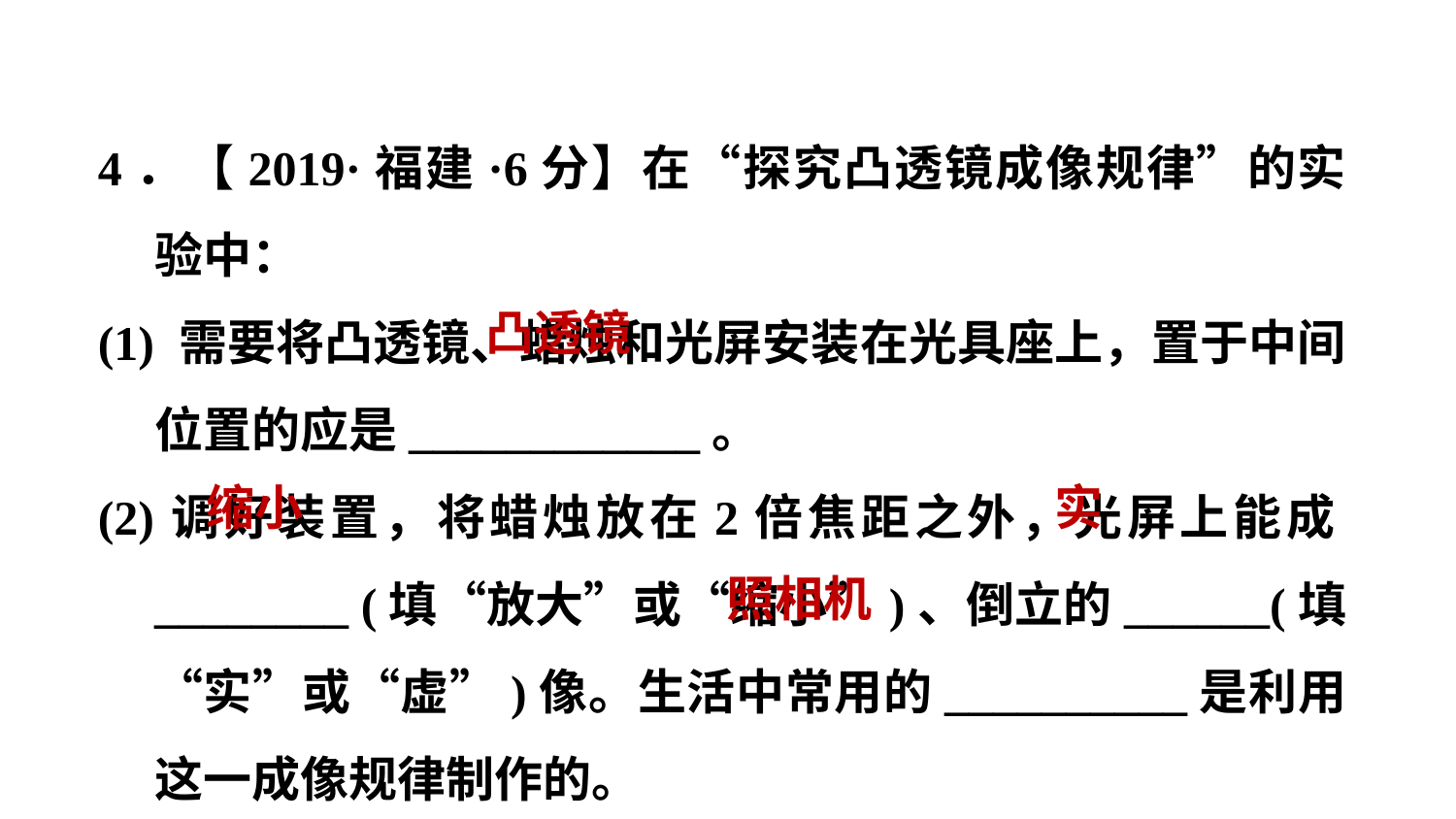

4．【2019·福建·6分】在“探究凸透镜成像规律”的实验中：
(1) 需要将凸透镜、蜡烛和光屏安装在光具座上，置于中间位置的应是____________。
(2)调好装置，将蜡烛放在2倍焦距之外，光屏上能成________ (填“放大”或“缩小”)、倒立的______(填“实”或“虚”)像。生活中常用的__________是利用这一成像规律制作的。
凸透镜
缩小
实
照相机